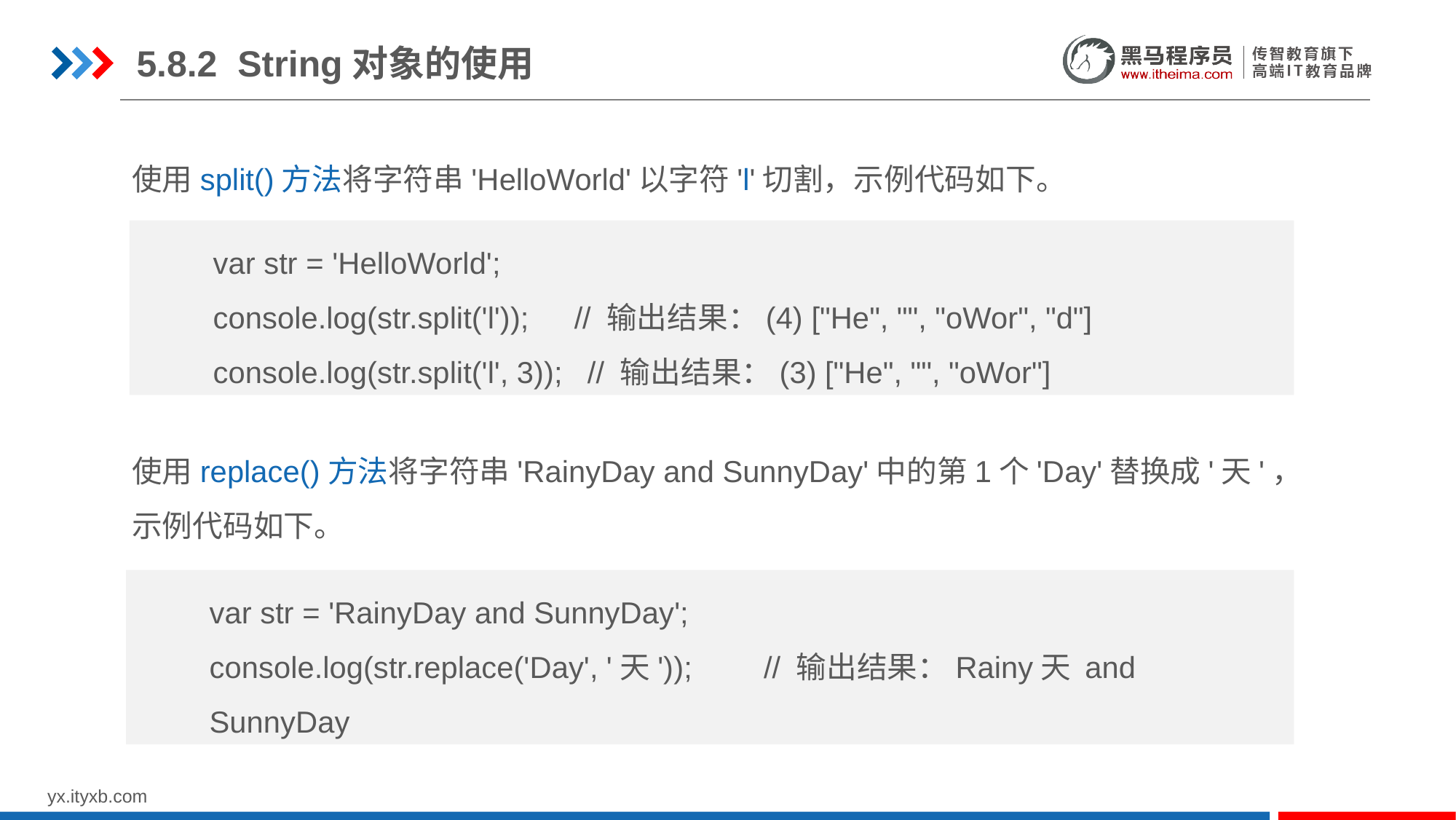

5.8.2  String对象的使用
使用split()方法将字符串'HelloWorld'以字符'l'切割，示例代码如下。
var str = 'HelloWorld';
console.log(str.split('l'));	    // 输出结果：(4) ["He", "", "oWor", "d"]
console.log(str.split('l', 3));   // 输出结果：(3) ["He", "", "oWor"]
使用replace()方法将字符串'RainyDay and SunnyDay'中的第1个'Day'替换成'天'，
示例代码如下。
var str = 'RainyDay and SunnyDay';
console.log(str.replace('Day', '天')); 	 // 输出结果：Rainy天 and SunnyDay